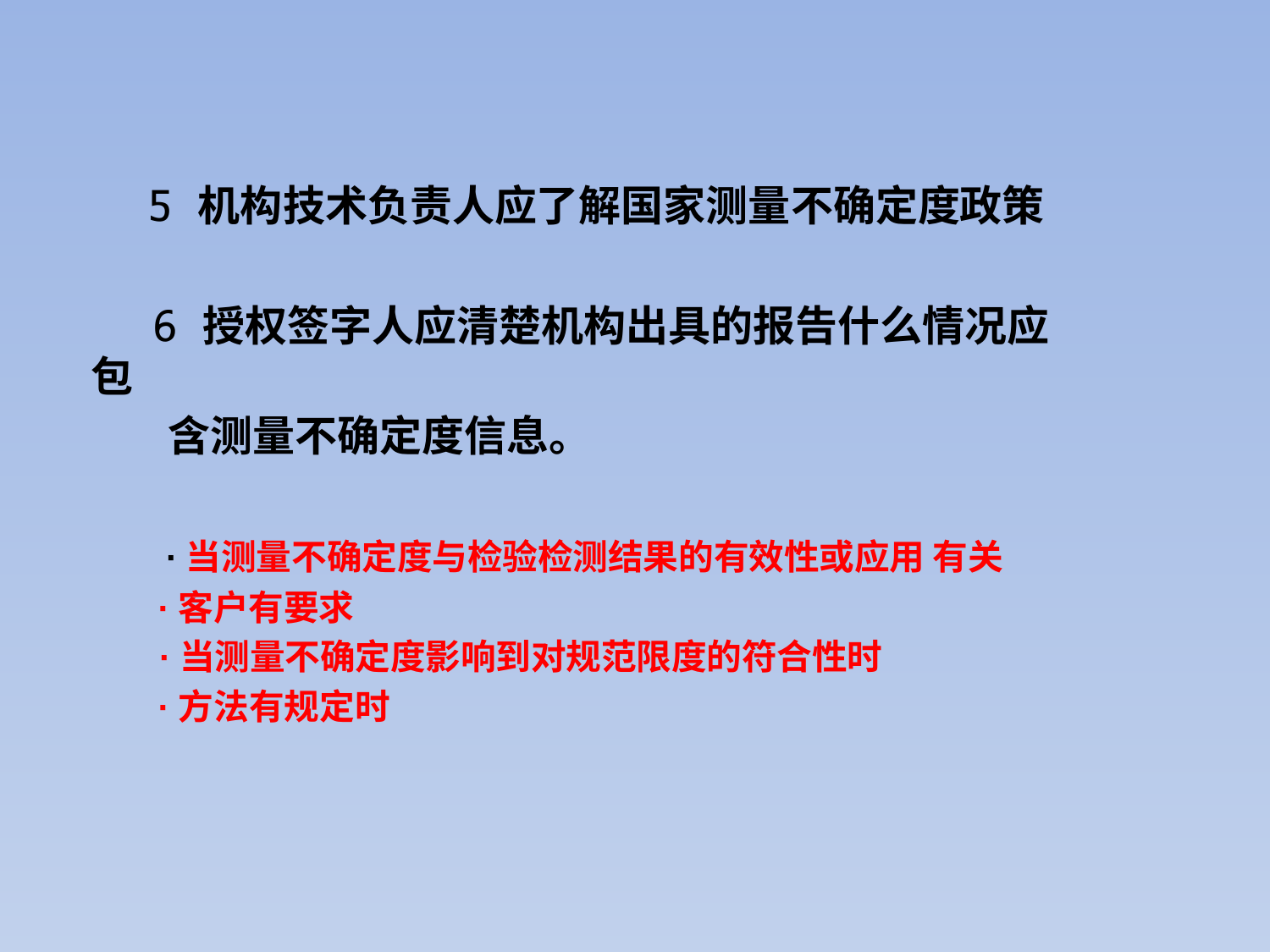

5 机构技术负责人应了解国家测量不确定度政策

     6 授权签字人应清楚机构出具的报告什么情况应包
       含测量不确定度信息。

      ·当测量不确定度与检验检测结果的有效性或应用 有关
       ·客户有要求
       ·当测量不确定度影响到对规范限度的符合性时
       ·方法有规定时